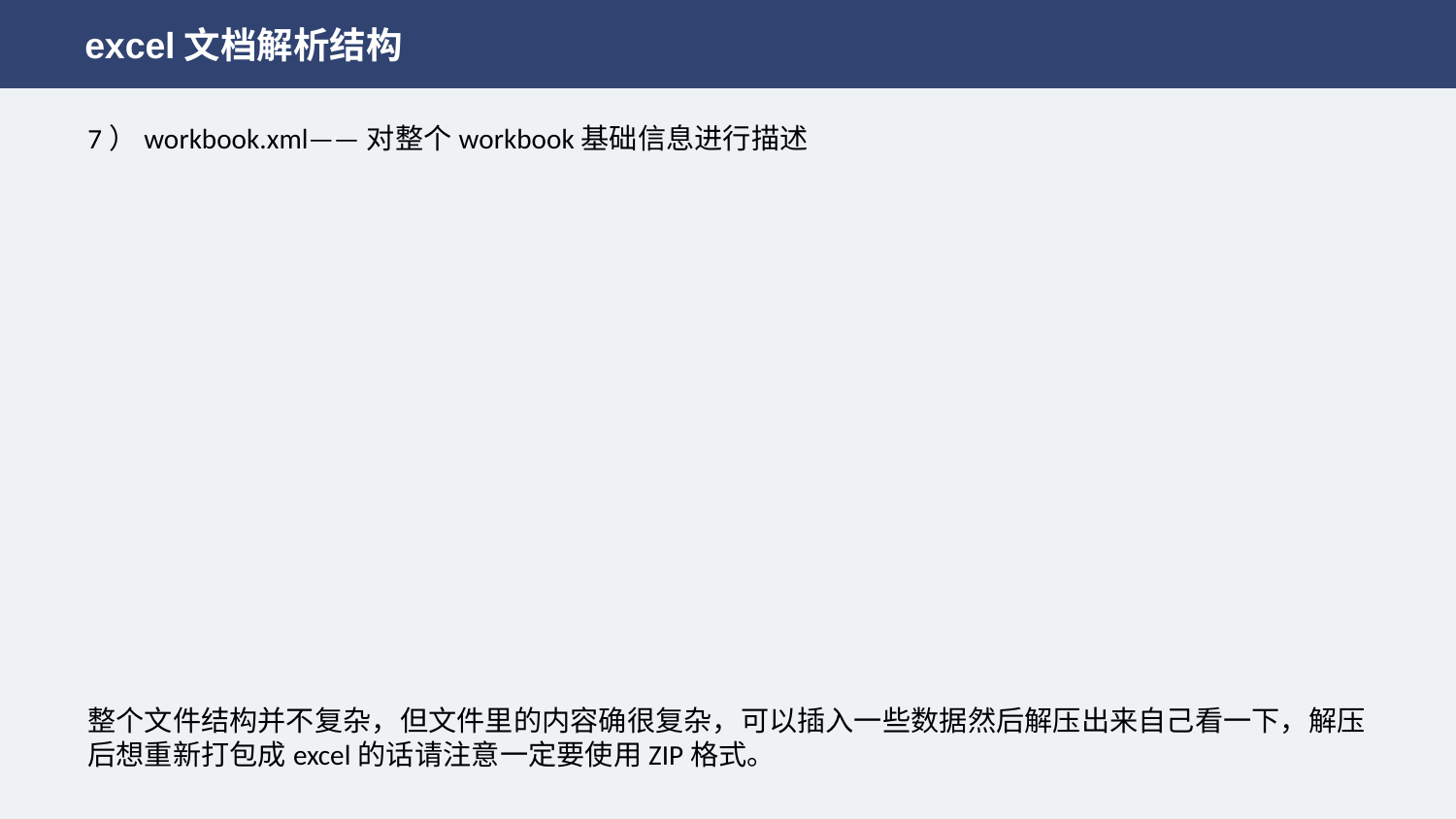

excel文档解析结构
7）workbook.xml——对整个workbook基础信息进行描述
整个文件结构并不复杂，但文件里的内容确很复杂，可以插入一些数据然后解压出来自己看一下，解压后想重新打包成excel的话请注意一定要使用ZIP格式。